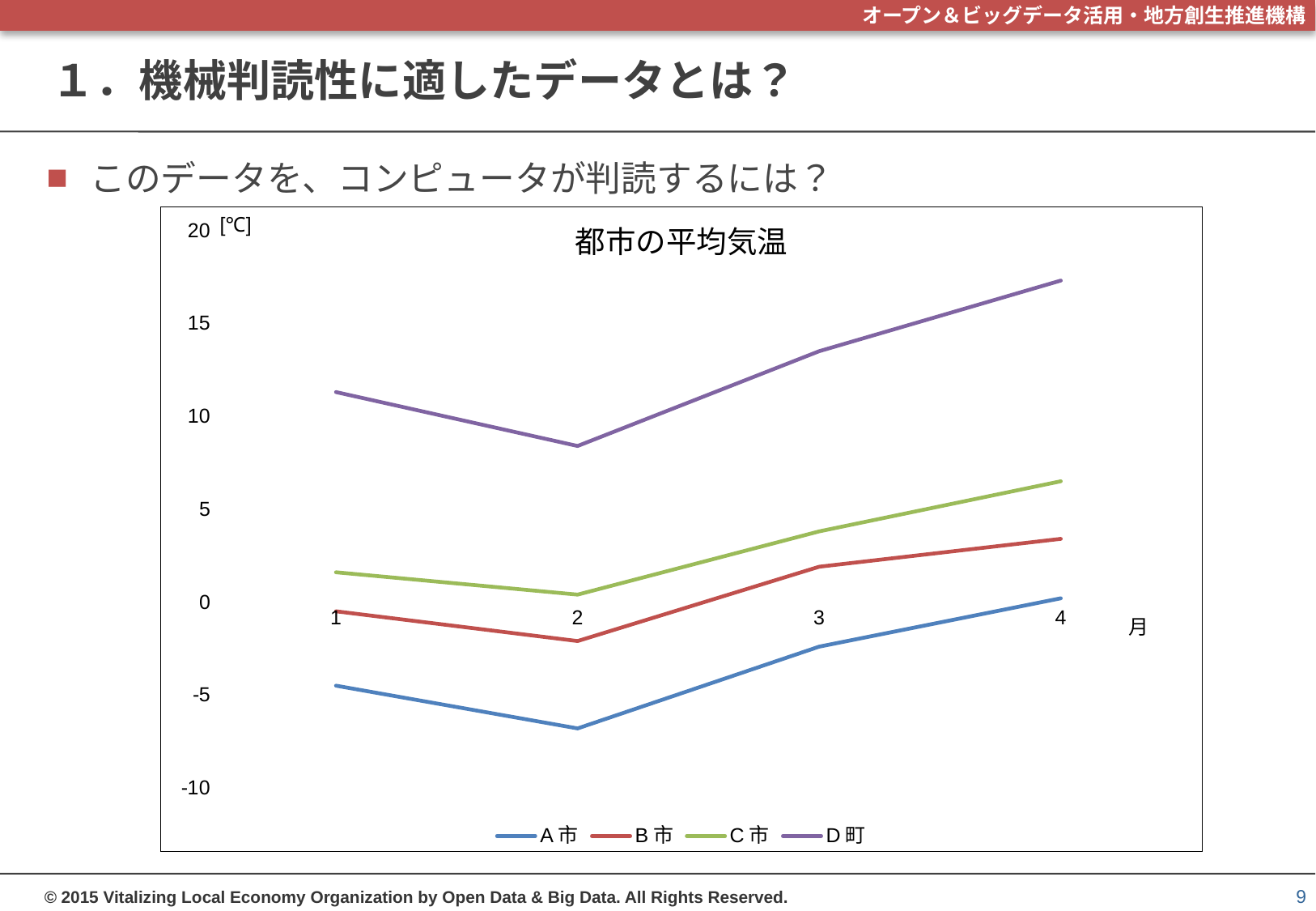

# １．機械判読性に適したデータとは？
このデータを、コンピュータが判読するには？
[℃]

### Chart

| Category | A市 | B市 | C市 | D町 |
|---|---|---|---|---|
| 1 | -4.5 | -0.5 | 1.6 | 11.3 |
| 2 | -6.8 | -2.1 | 0.4 | 8.4 |
| 3 | -2.4 | 1.9 | 3.8 | 13.5 |
| 4 | 0.2 | 3.4 | 6.5 | 17.3 |
都市の平均気温
月
9